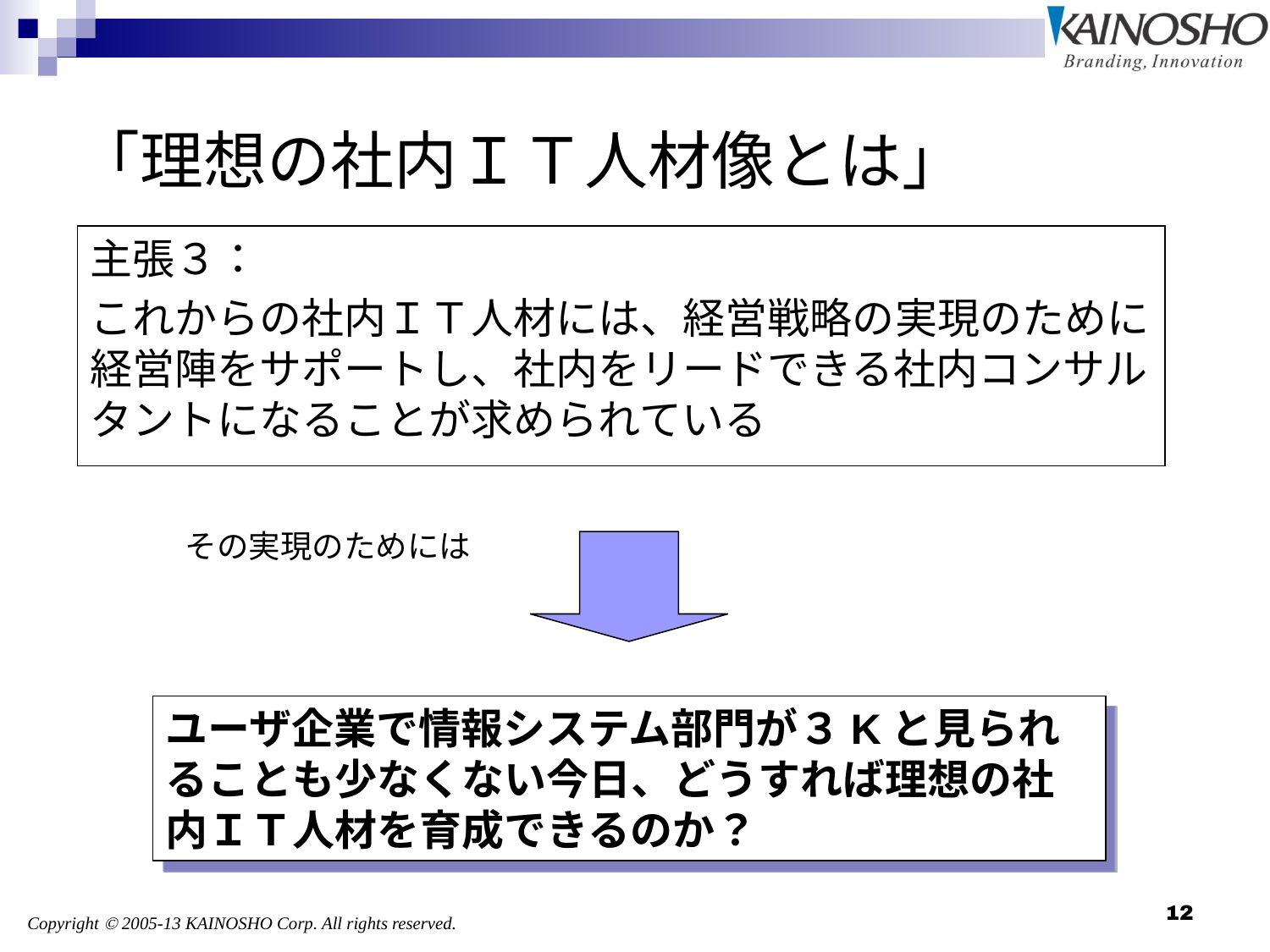

# 「理想の社内ＩＴ人材像とは」
主張３：
これからの社内ＩＴ人材には、経営戦略の実現のために経営陣をサポートし、社内をリードできる社内コンサルタントになることが求められている
その実現のためには

ユーザ企業で情報システム部門が３Kと見られることも少なくない今日、どうすれば理想の社内ＩＴ人材を育成できるのか？
12